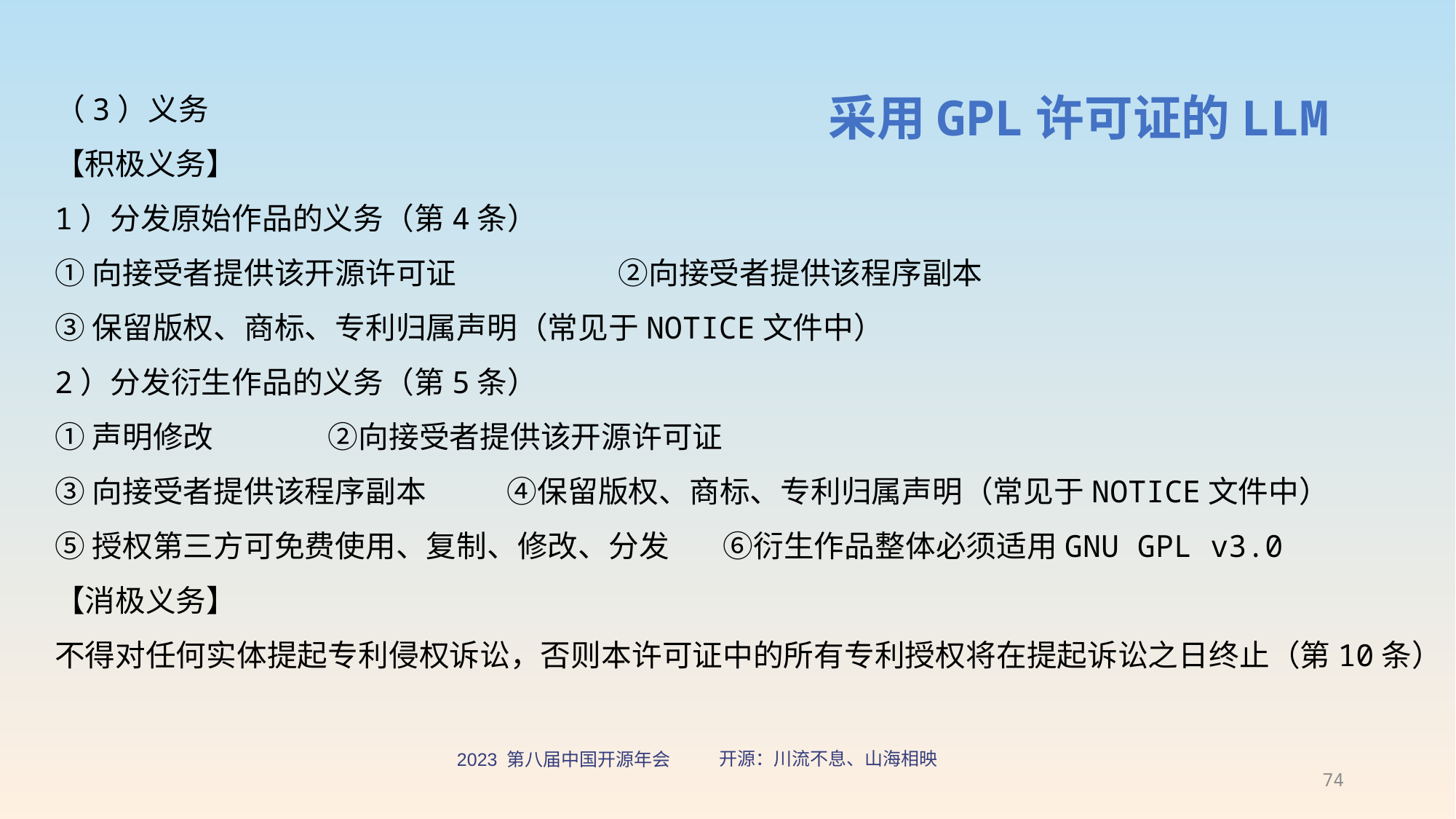

（3）义务
【积极义务】
1）分发原始作品的义务（第4条）
①向接受者提供该开源许可证                        ②向接受者提供该程序副本
③保留版权、商标、专利归属声明（常见于NOTICE文件中）
2）分发衍生作品的义务（第5条）
①声明修改                 ②向接受者提供该开源许可证
③向接受者提供该程序副本            ④保留版权、商标、专利归属声明（常见于NOTICE文件中）
⑤授权第三方可免费使用、复制、修改、分发        ⑥衍生作品整体必须适用GNU GPL v3.0
【消极义务】
不得对任何实体提起专利侵权诉讼，否则本许可证中的所有专利授权将在提起诉讼之日终止（第10条）
采用GPL许可证的LLM
74